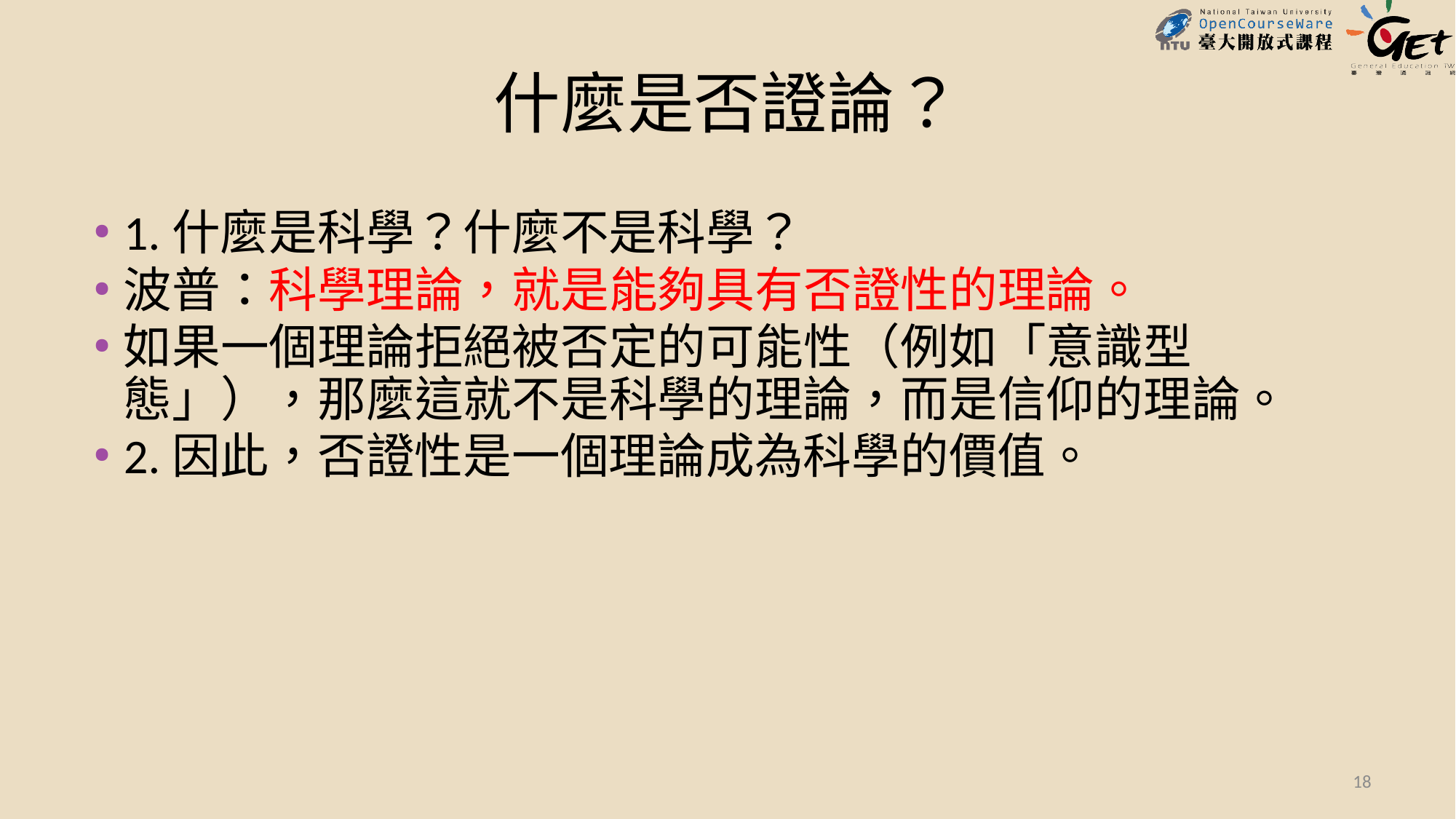

# 什麼是否證論？
1.什麼是科學？什麼不是科學？
波普：科學理論，就是能夠具有否證性的理論。
如果一個理論拒絕被否定的可能性（例如「意識型態」），那麼這就不是科學的理論，而是信仰的理論。
2.因此，否證性是一個理論成為科學的價值。
18